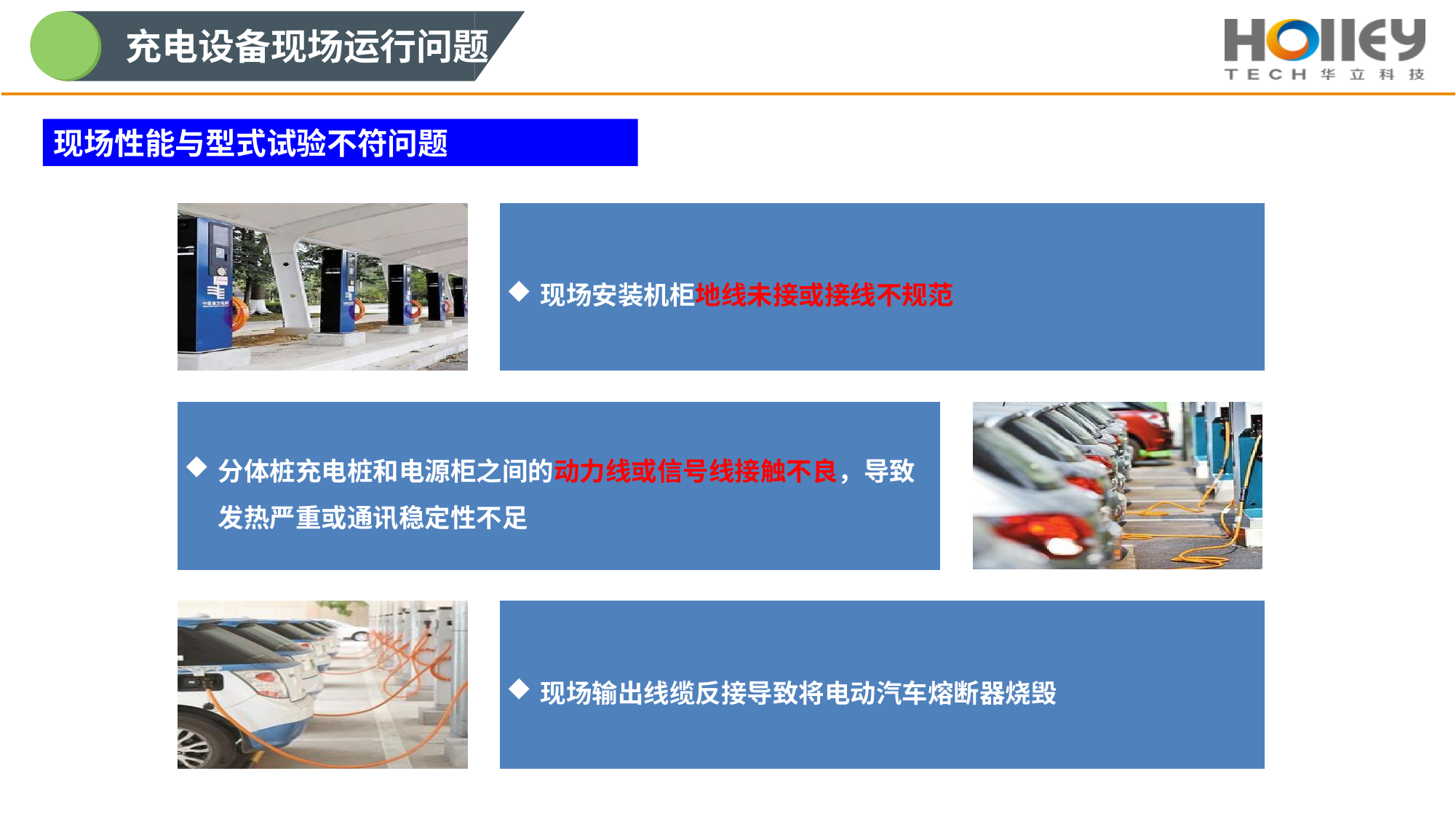

充电设备现场运行问题
现场性能与型式试验不符问题

现场安装机柜地线未接或接线不规范
分体桩充电桩和电源柜之间的动力线或信号线接触不良，导致发热严重或通讯稳定性不足

现场输出线缆反接导致将电动汽车熔断器烧毁